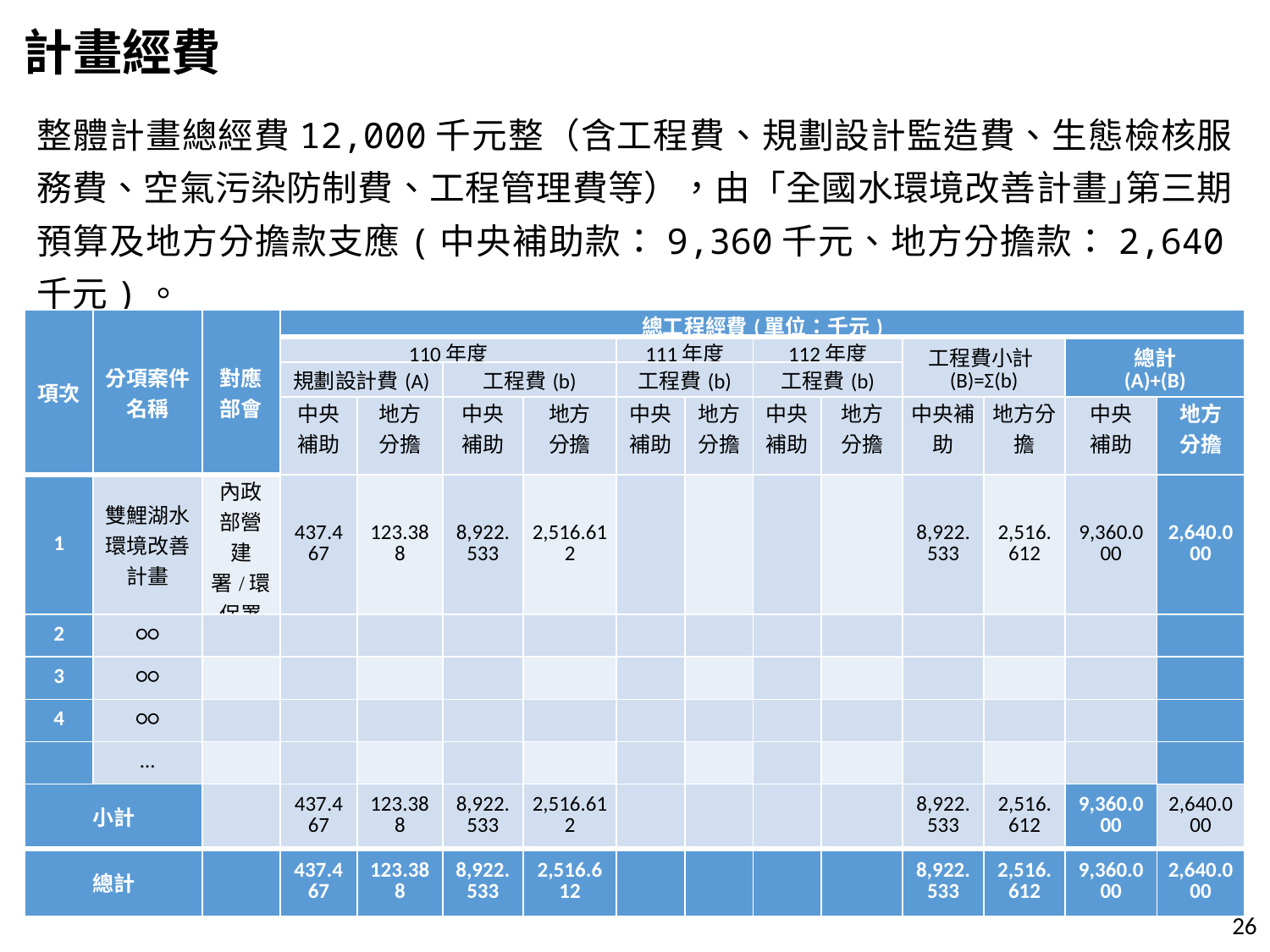

# 計畫經費
整體計畫總經費12,000千元整（含工程費、規劃設計監造費、生態檢核服務費、空氣污染防制費、工程管理費等），由「全國水環境改善計畫｣第三期預算及地方分擔款支應(中央補助款：9,360千元、地方分擔款：2,640千元)。
| 項次 | 分項案件名稱 | 對應部會 | 總工程經費(單位：千元) |  |  |  |  |  |  |  |  |  |  |  |
| --- | --- | --- | --- | --- | --- | --- | --- | --- | --- | --- | --- | --- | --- | --- |
|  |  |  | 110年度 |  |  |  | 111年度 |  | 112年度 |  | 工程費小計(B)=Σ(b) |  | 總計 (A)+(B) |  |
|  |  |  | 規劃設計費(A) |  | 工程費(b) |  | 工程費(b) |  | 工程費(b) |  |  |  |  |  |
|  |  |  | 中央 補助 | 地方 分擔 | 中央 補助 | 地方 分擔 | 中央 補助 | 地方 分擔 | 中央 補助 | 地方 分擔 | 中央補助 | 地方分擔 | 中央 補助 | 地方 分擔 |
| 1 | 雙鯉湖水環境改善計畫 | 內政部營建署/環保署 | 437.467 | 123.388 | 8,922.533 | 2,516.612 |  |  |  |  | 8,922.533 | 2,516.612 | 9,360.000 | 2,640.000 |
| 2 | ○○ |  |  |  |  |  |  |  |  |  |  |  |  |  |
| 3 | ○○ |  |  |  |  |  |  |  |  |  |  |  |  |  |
| 4 | ○○ |  |  |  |  |  |  |  |  |  |  |  |  |  |
|  | … |  |  |  |  |  |  |  |  |  |  |  |  |  |
| 小計 |  |  | 437.467 | 123.388 | 8,922.533 | 2,516.612 |  |  |  |  | 8,922.533 | 2,516.612 | 9,360.000 | 2,640.000 |
| 總計 |  |  | 437.467 | 123.388 | 8,922.533 | 2,516.612 |  |  |  |  | 8,922.533 | 2,516.612 | 9,360.000 | 2,640.000 |
26